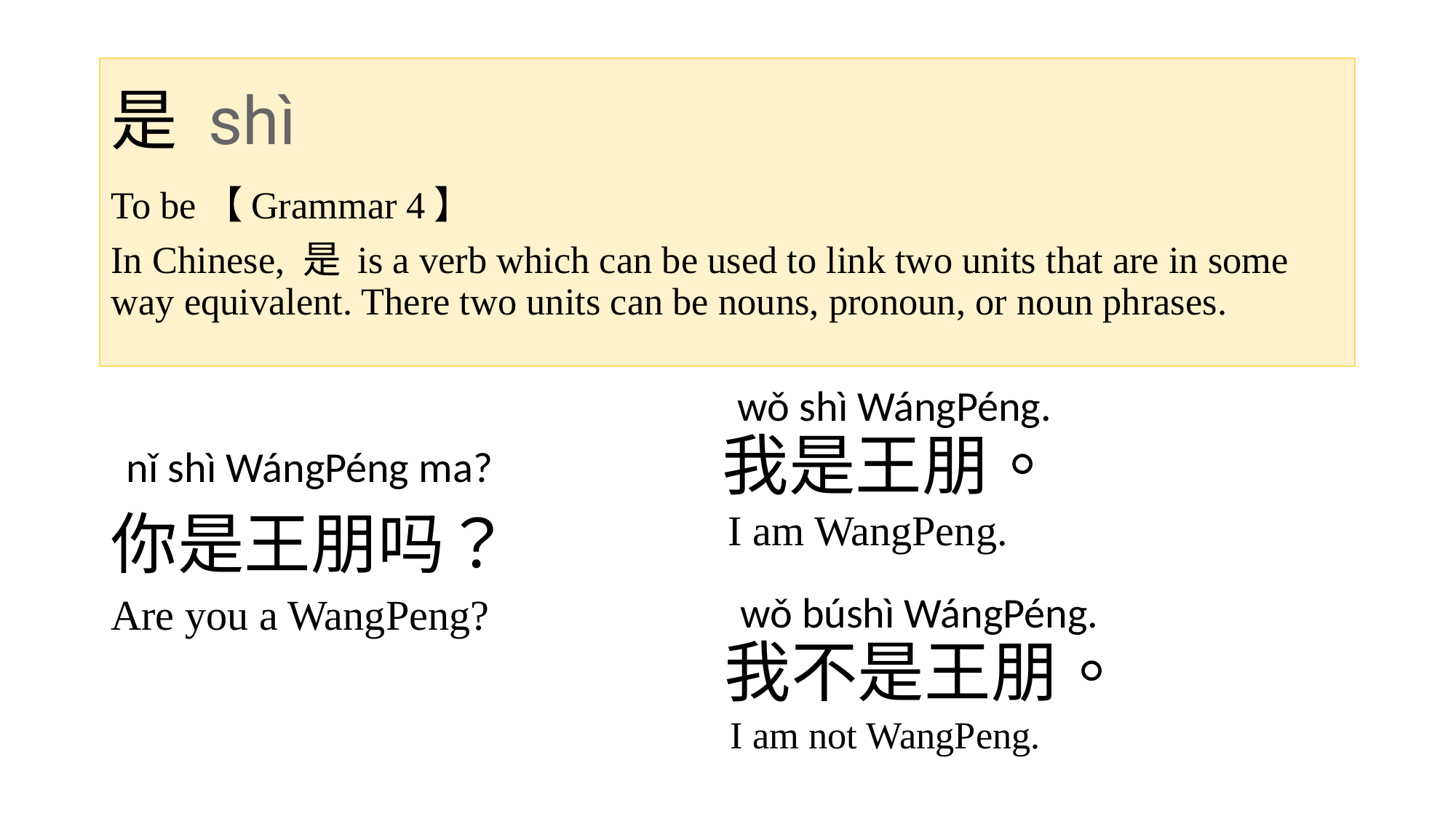

# 是 shì

To be【Grammar 4】
In Chinese, 是 is a verb which can be used to link two units that are in some way equivalent. There two units can be nouns, pronoun, or noun phrases.
wǒ shì WángPéng.
我是王朋。
nǐ shì WángPéng ma?
你是王朋吗？
I am WangPeng.
wǒ búshì WángPéng.
Are you a WangPeng?
我不是王朋。
I am not WangPeng.